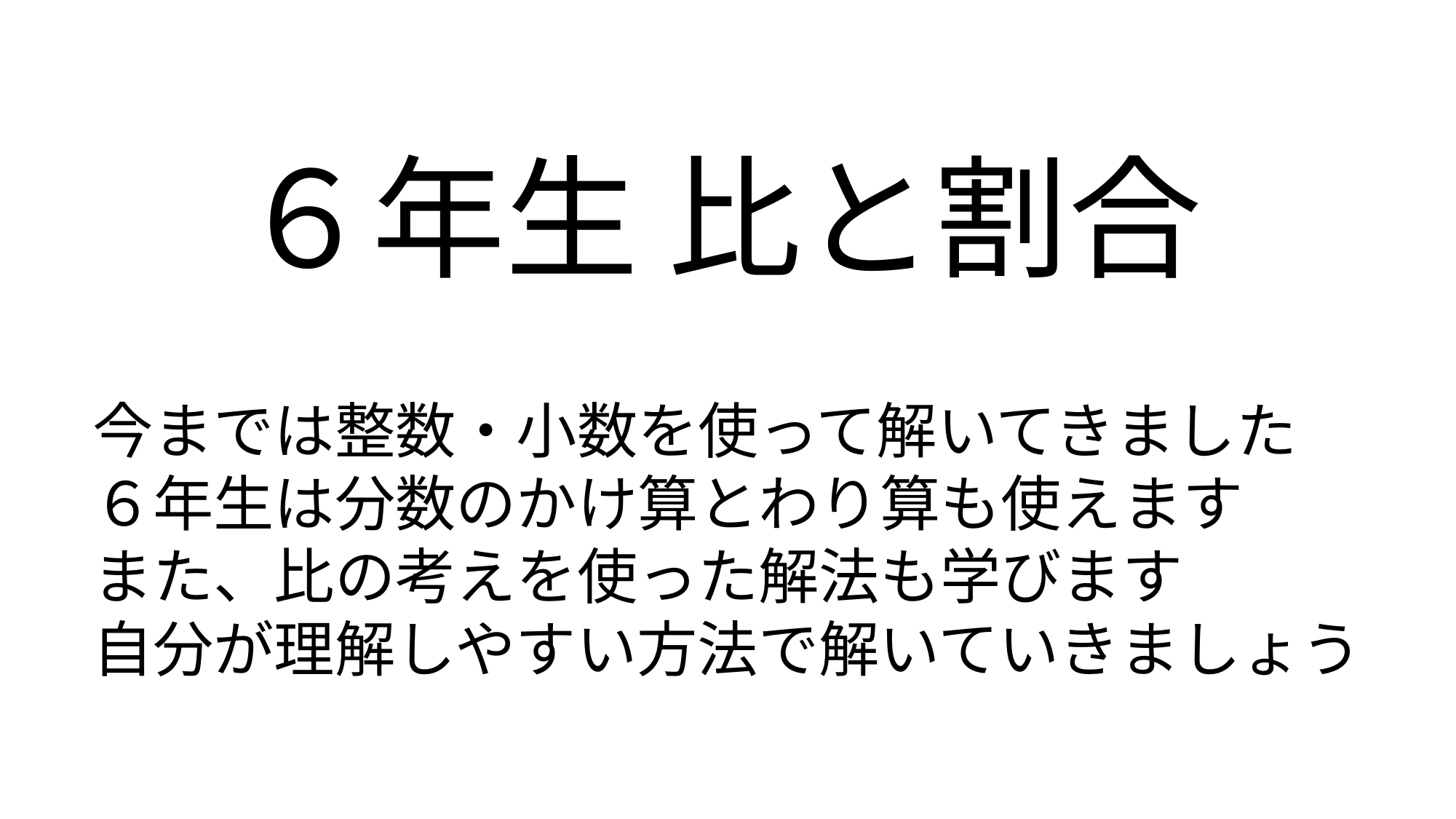

# ６年生 比と割合
今までは整数・小数を使って解いてきました
６年生は分数のかけ算とわり算も使えます
また、比の考えを使った解法も学びます
自分が理解しやすい方法で解いていきましょう